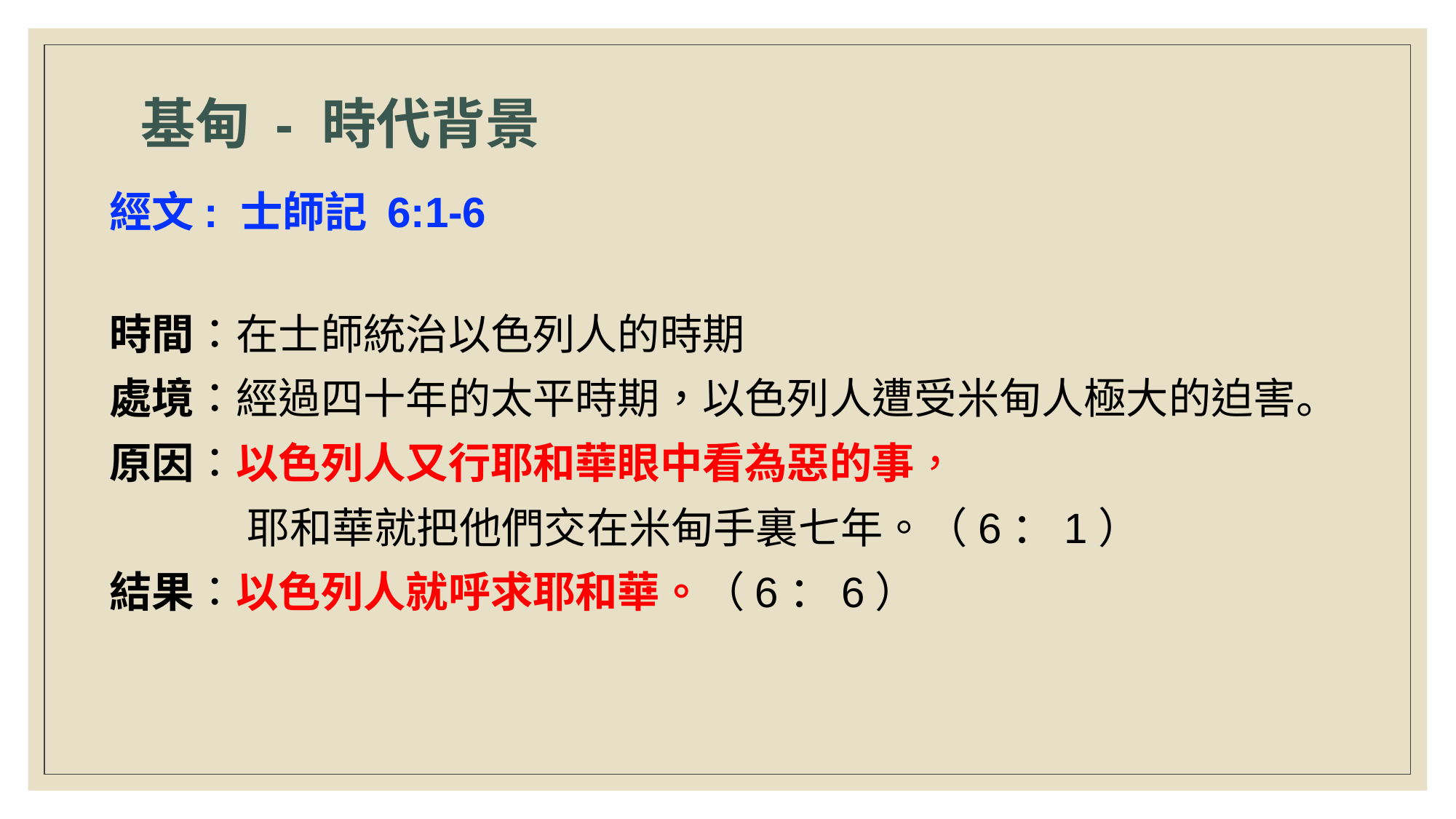

基甸 - 時代背景
經文: 士師記 6:1-6

時間：在士師統治以色列人的時期
處境：經過四十年的太平時期，以色列人遭受米甸人極大的迫害。
原因：以色列人又行耶和華眼中看為惡的事，
	  耶和華就把他們交在米甸手裏七年。（6：1）
結果：以色列人就呼求耶和華。（6：6）